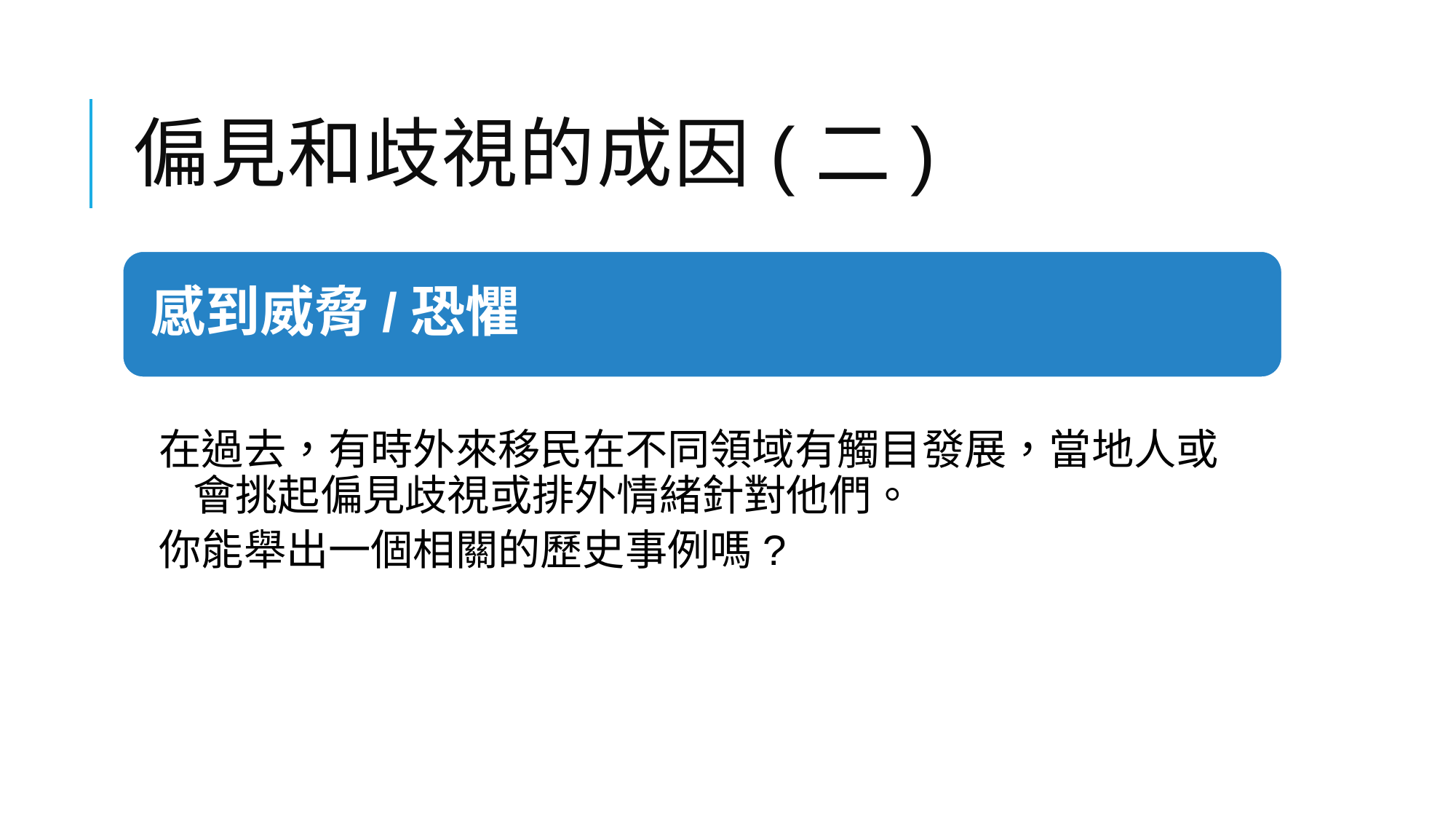

# 偏見和歧視的成因(二)
感到威脅/恐懼
在過去，有時外來移民在不同領域有觸目發展，當地人或會挑起偏見歧視或排外情緒針對他們。
你能舉出一個相關的歷史事例嗎?